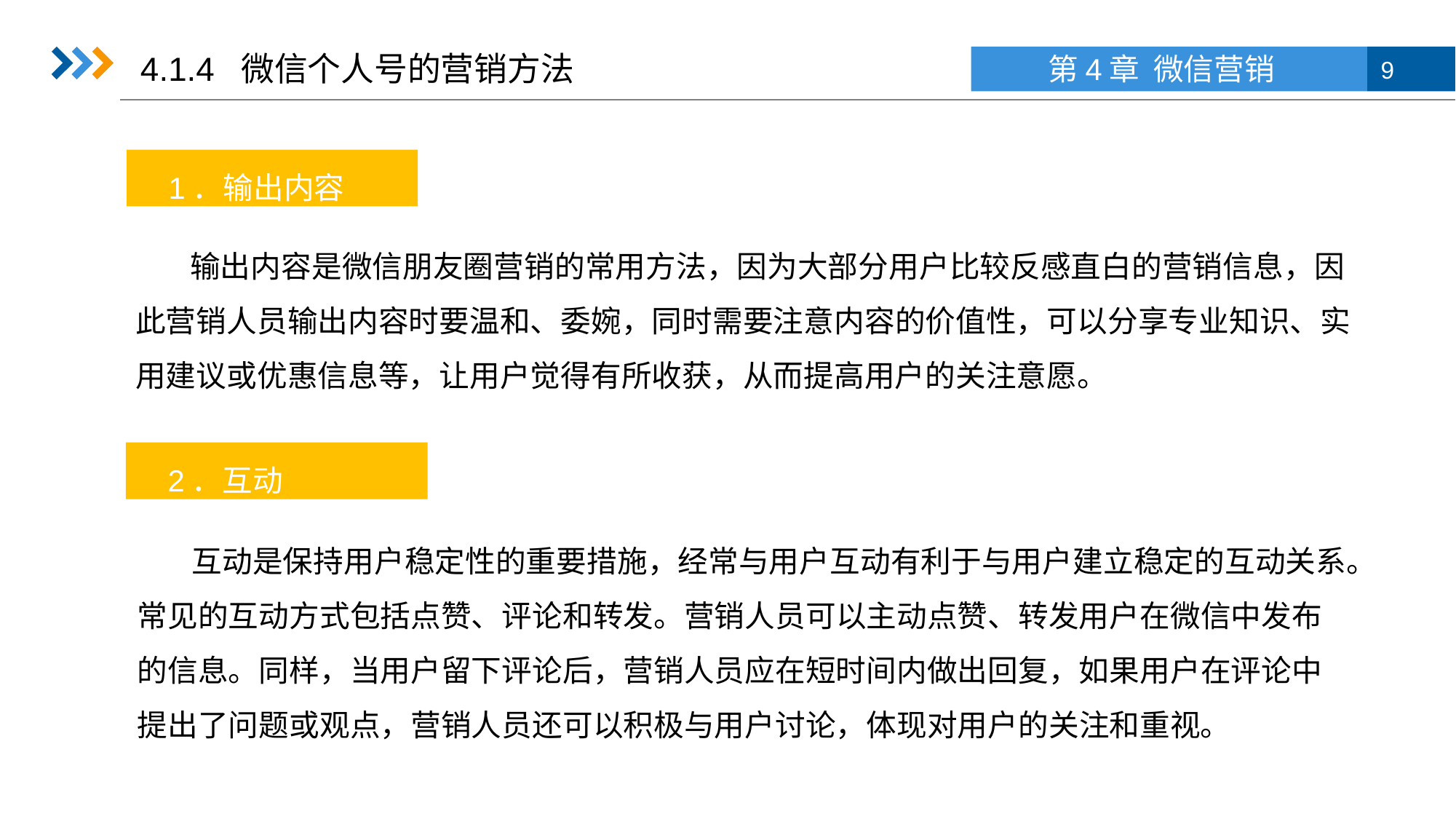

4.1.4  微信个人号的营销方法
1．输出内容
输出内容是微信朋友圈营销的常用方法，因为大部分用户比较反感直白的营销信息，因此营销人员输出内容时要温和、委婉，同时需要注意内容的价值性，可以分享专业知识、实用建议或优惠信息等，让用户觉得有所收获，从而提高用户的关注意愿。
2．互动
互动是保持用户稳定性的重要措施，经常与用户互动有利于与用户建立稳定的互动关系。常见的互动方式包括点赞、评论和转发。营销人员可以主动点赞、转发用户在微信中发布的信息。同样，当用户留下评论后，营销人员应在短时间内做出回复，如果用户在评论中提出了问题或观点，营销人员还可以积极与用户讨论，体现对用户的关注和重视。